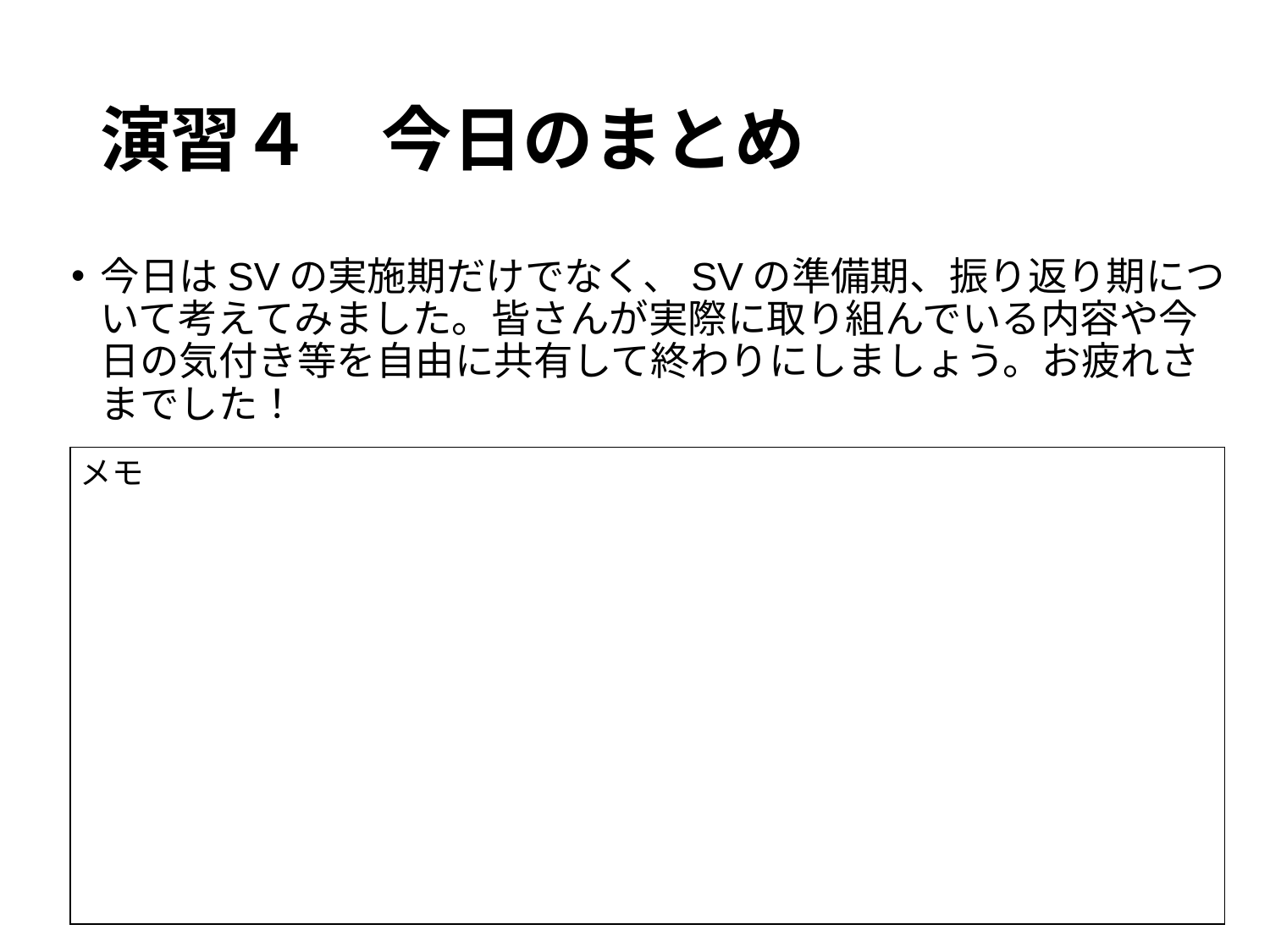

# 演習４　今日のまとめ
今日はSVの実施期だけでなく、SVの準備期、振り返り期について考えてみました。皆さんが実際に取り組んでいる内容や今日の気付き等を自由に共有して終わりにしましょう。お疲れさまでした！
| メモ |
| --- |